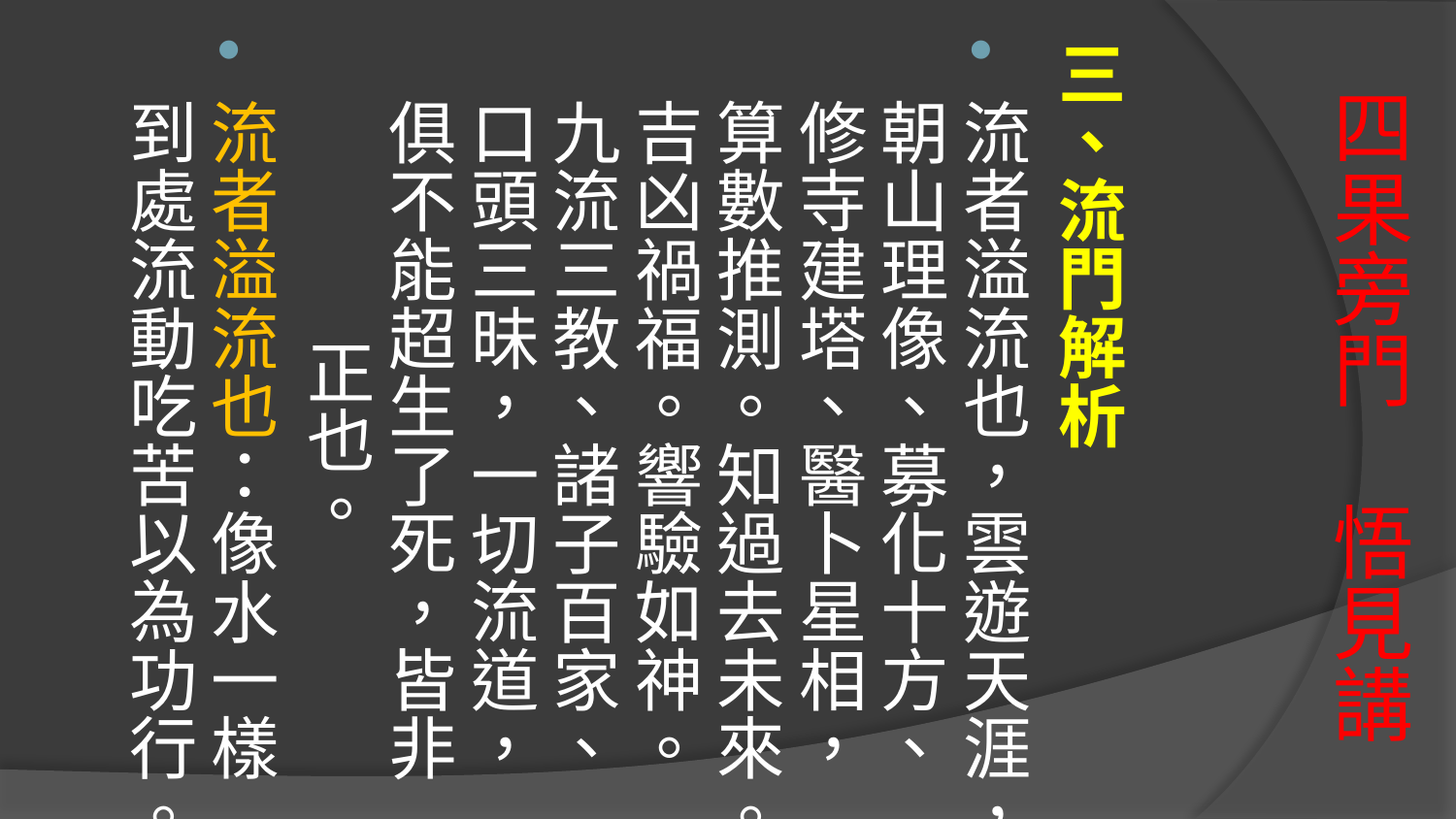

三、流門解析
流者溢流也，雲遊天涯，朝山理像、募化十方、修寺建塔、醫卜星相，算數推測。知過去未來。吉凶禍福。響驗如神。九流三教、諸子百家、口頭三昧，一切流道，俱不能超生了死，皆非正也。
流者溢流也：像水一樣到處流動吃苦以為功行。

# 四果旁門     悟見講